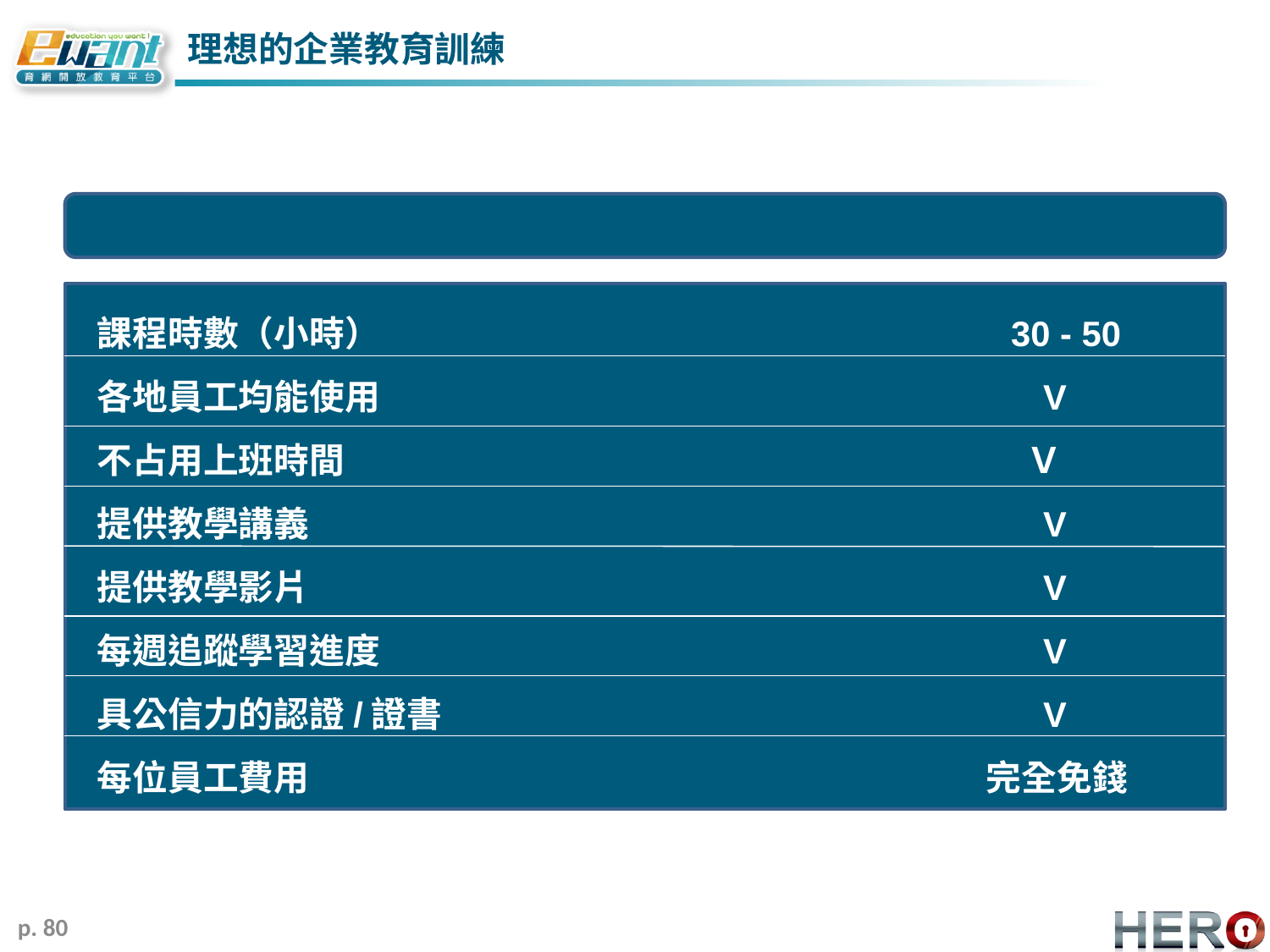

# 理想的企業教育訓練

課程時數（小時） 			 		  30 - 50
各地員工均能使用					      V
不占用上班時間						     Ｖ
提供教學講義			 			      V
提供教學影片			 			      V
每週追蹤學習進度		 			      V
具公信力的認證/證書		 			      V
每位員工費用		　		      		完全免錢

p. 80